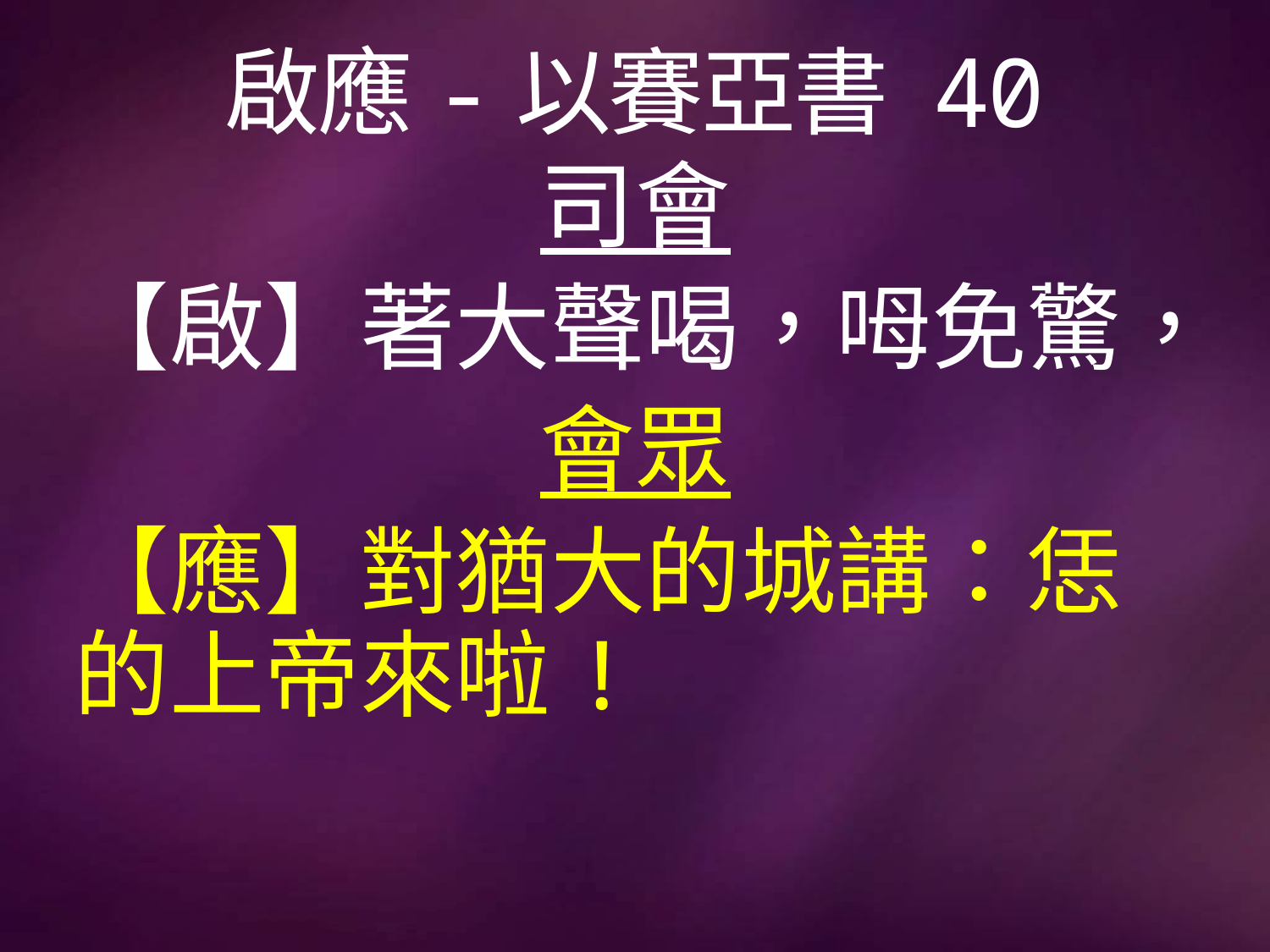

# 啟應-以賽亞書 40
司會
【啟】著大聲喝，呣免驚，
會眾
【應】對猶大的城講：恁的上帝來啦!